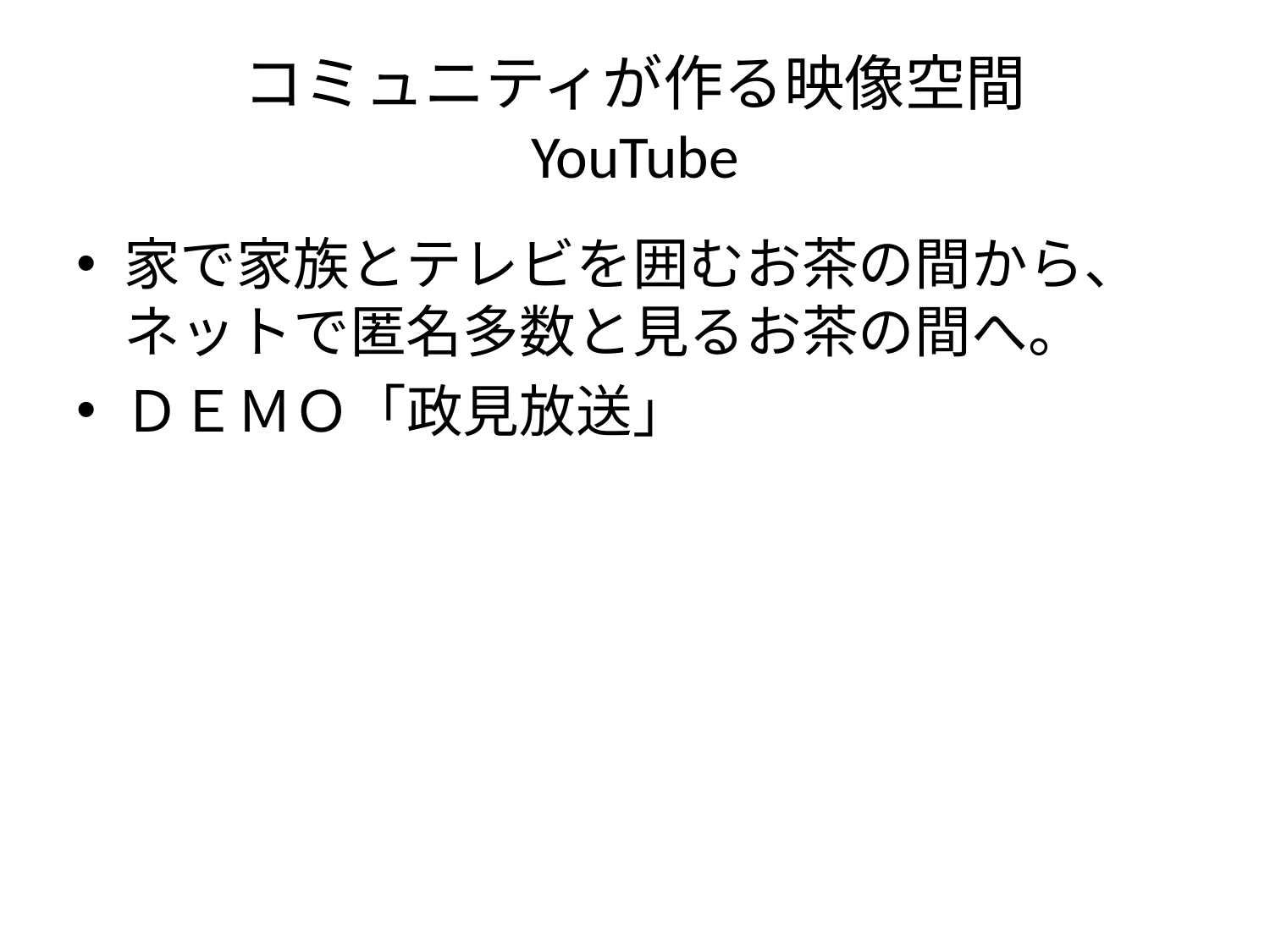

# コミュニティが作る映像空間 YouTube
家で家族とテレビを囲むお茶の間から、ネットで匿名多数と見るお茶の間へ。
ＤＥＭＯ「政見放送」